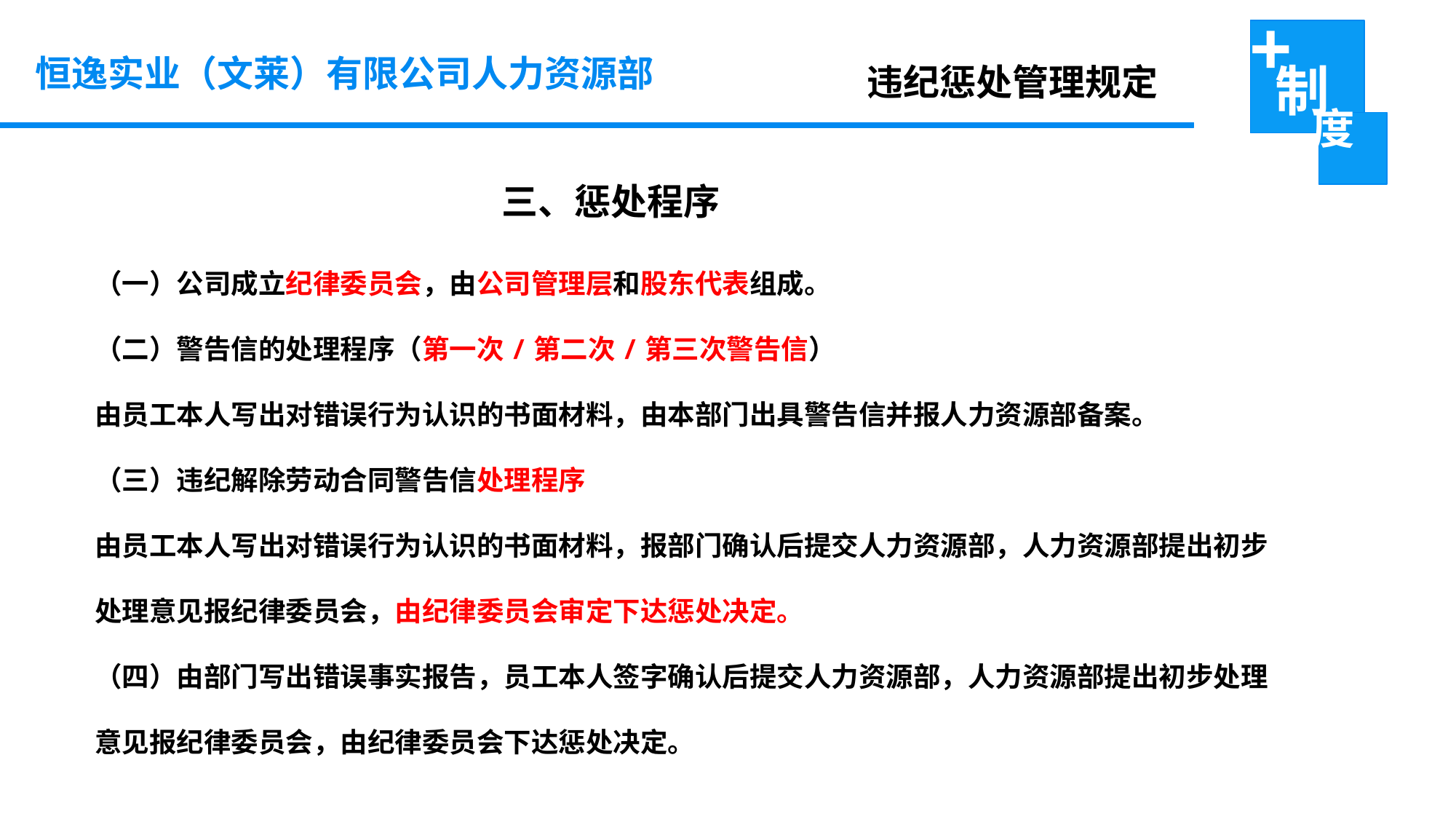

恒逸实业（文莱）有限公司人力资源部
违纪惩处管理规定
 三、惩处程序
（一）公司成立纪律委员会，由公司管理层和股东代表组成。
（二）警告信的处理程序（第一次/第二次/第三次警告信）
由员工本人写出对错误行为认识的书面材料，由本部门出具警告信并报人力资源部备案。
（三）违纪解除劳动合同警告信处理程序
由员工本人写出对错误行为认识的书面材料，报部门确认后提交人力资源部，人力资源部提出初步处理意见报纪律委员会，由纪律委员会审定下达惩处决定。
（四）由部门写出错误事实报告，员工本人签字确认后提交人力资源部，人力资源部提出初步处理意见报纪律委员会，由纪律委员会下达惩处决定。